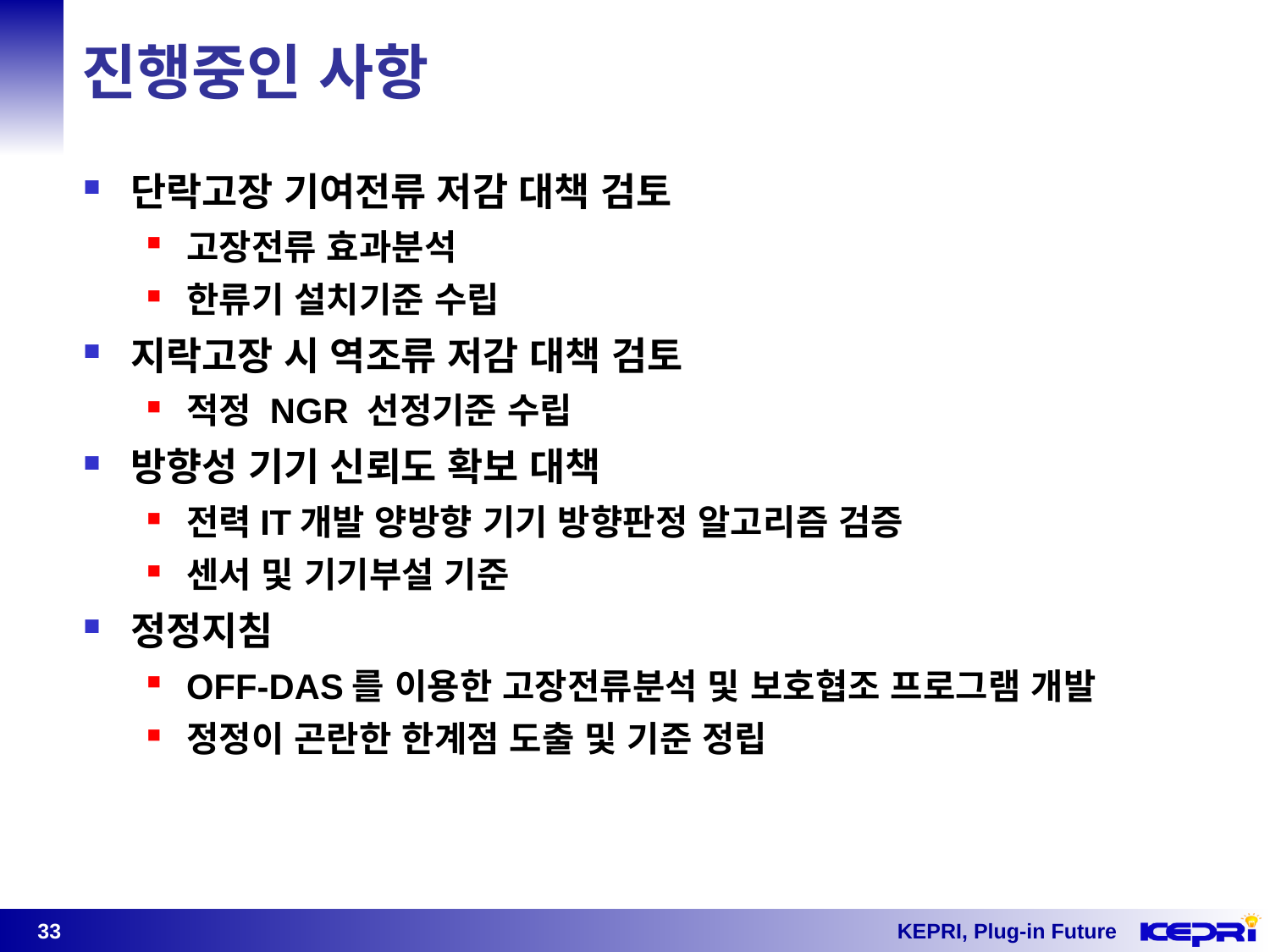

진행중인 사항
단락고장 기여전류 저감 대책 검토
고장전류 효과분석
한류기 설치기준 수립
지락고장 시 역조류 저감 대책 검토
적정 NGR 선정기준 수립
방향성 기기 신뢰도 확보 대책
전력IT개발 양방향 기기 방향판정 알고리즘 검증
센서 및 기기부설 기준
정정지침
OFF-DAS를 이용한 고장전류분석 및 보호협조 프로그램 개발
정정이 곤란한 한계점 도출 및 기준 정립